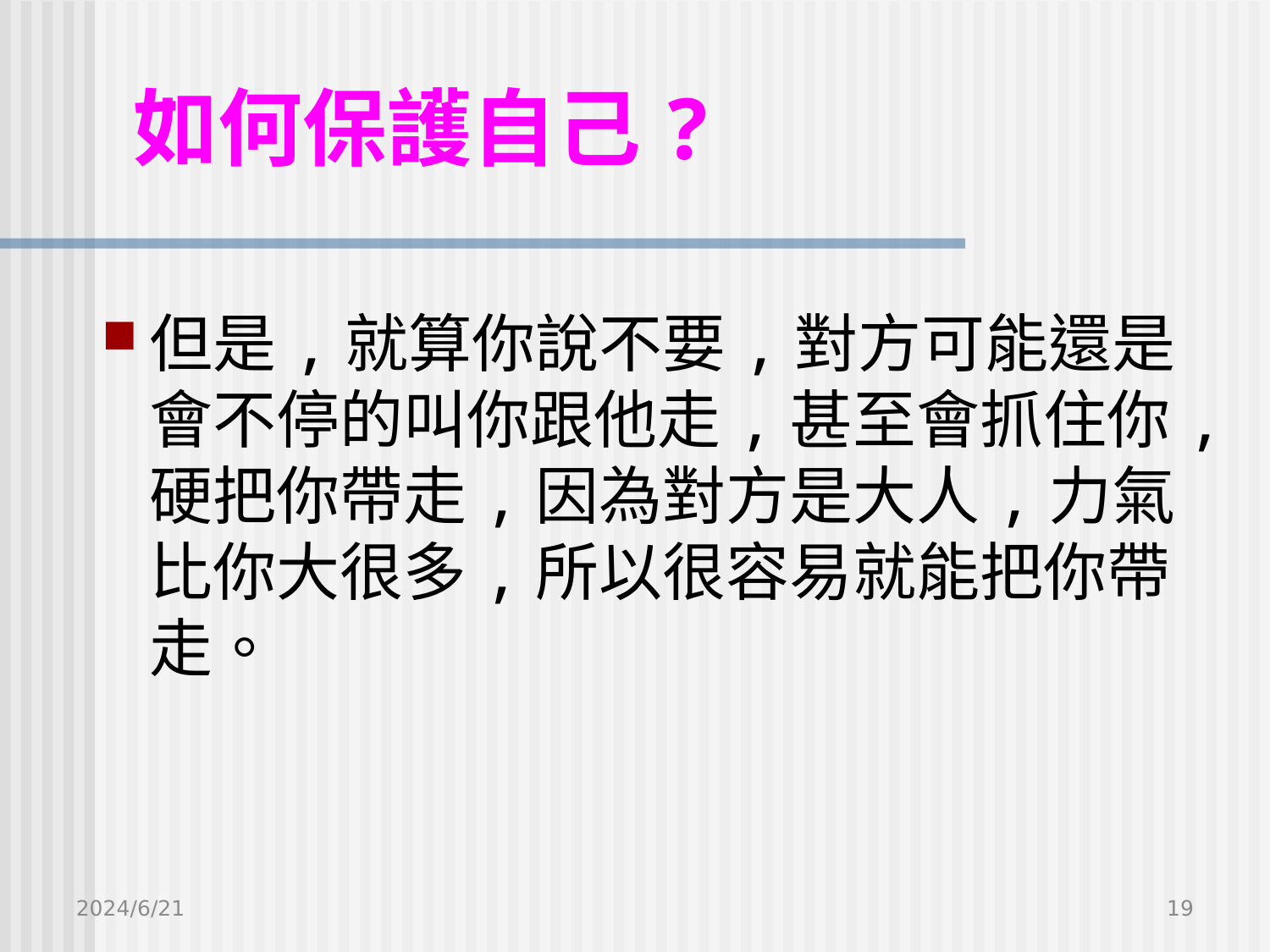

# 如何保護自己?
但是,就算你說不要,對方可能還是會不停的叫你跟他走,甚至會抓住你,硬把你帶走,因為對方是大人,力氣比你大很多,所以很容易就能把你帶走。

2024/6/21
19